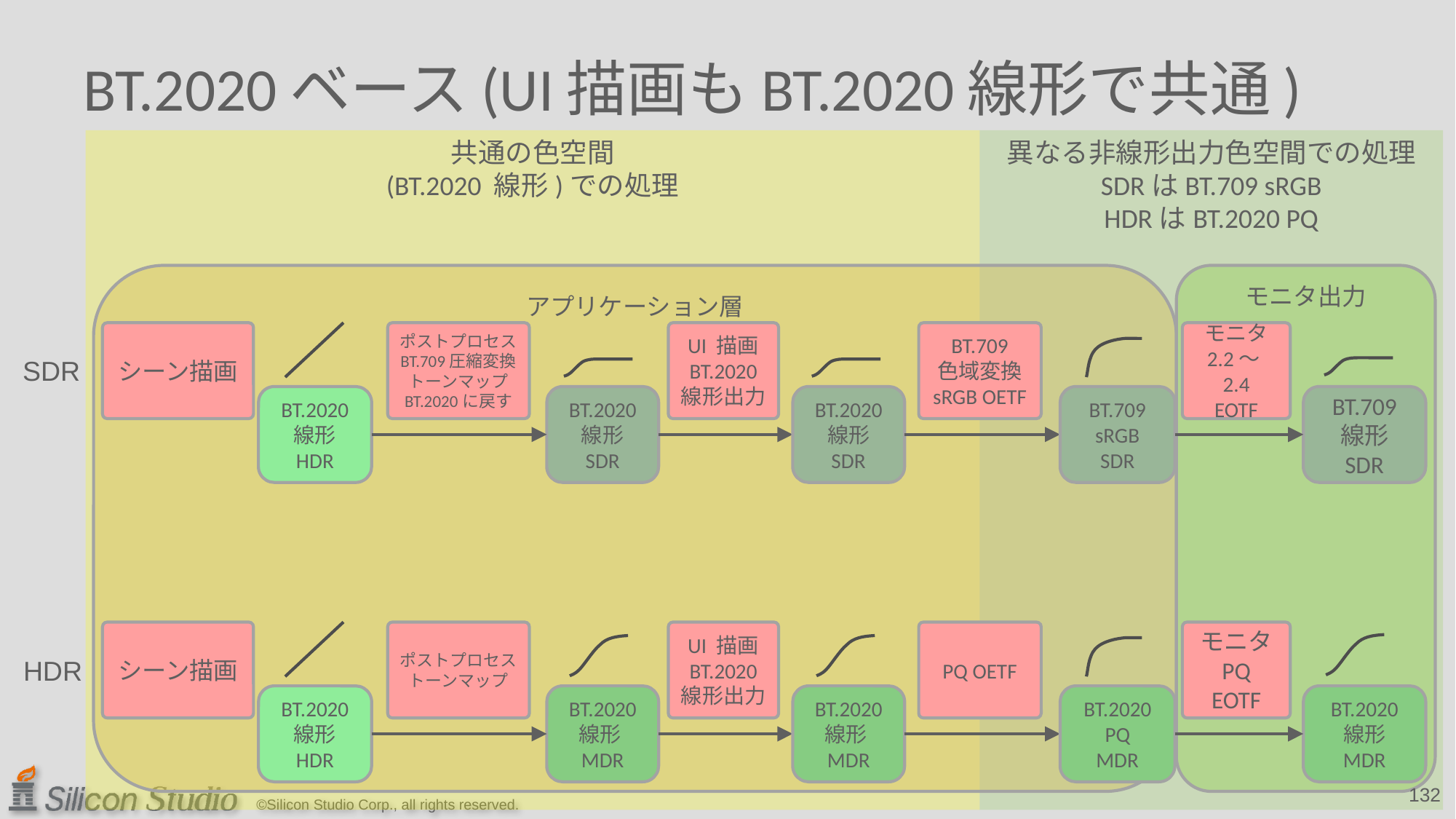

# BT.2020ベース(UI描画もBT.2020線形で共通)
共通の色空間
(BT.2020 線形)での処理
異なる非線形出力色空間での処理
SDRはBT.709 sRGB
HDRはBT.2020 PQ
アプリケーション層
モニタ出力
シーン描画
ポストプロセス
BT.709圧縮変換
トーンマップ
BT.2020に戻す
UI 描画
BT.2020
線形出力
BT.709
色域変換
sRGB OETF
モニタ
2.2～2.4
EOTF

SDR

BT.2020
線形
HDR
BT.2020
線形
SDR
BT.2020
線形
SDR
BT.709
sRGB
SDR
BT.709
線形
SDR
シーン描画
ポストプロセス
トーンマップ
UI 描画
BT.2020
線形出力
PQ OETF
モニタ
PQ
EOTF

HDR
BT.2020
線形
HDR
BT.2020
線形MDR
BT.2020
線形MDR
BT.2020
PQ
MDR
BT.2020
線形
MDR
132